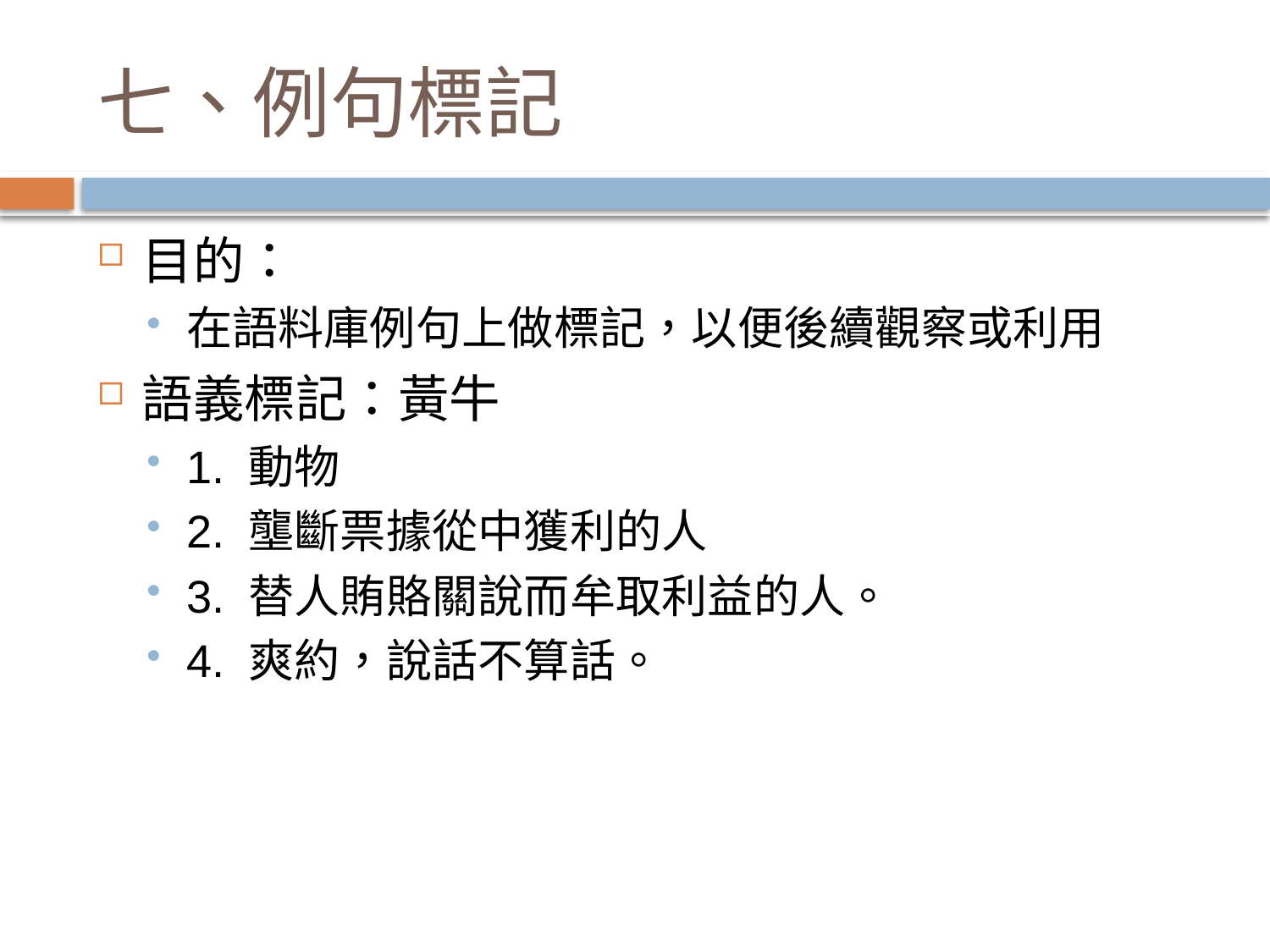

# 七、例句標記
目的：
在語料庫例句上做標記，以便後續觀察或利用
語義標記：黃牛
1. 動物
2. 壟斷票據從中獲利的人
3. 替人賄賂關說而牟取利益的人。
4. 爽約，說話不算話。